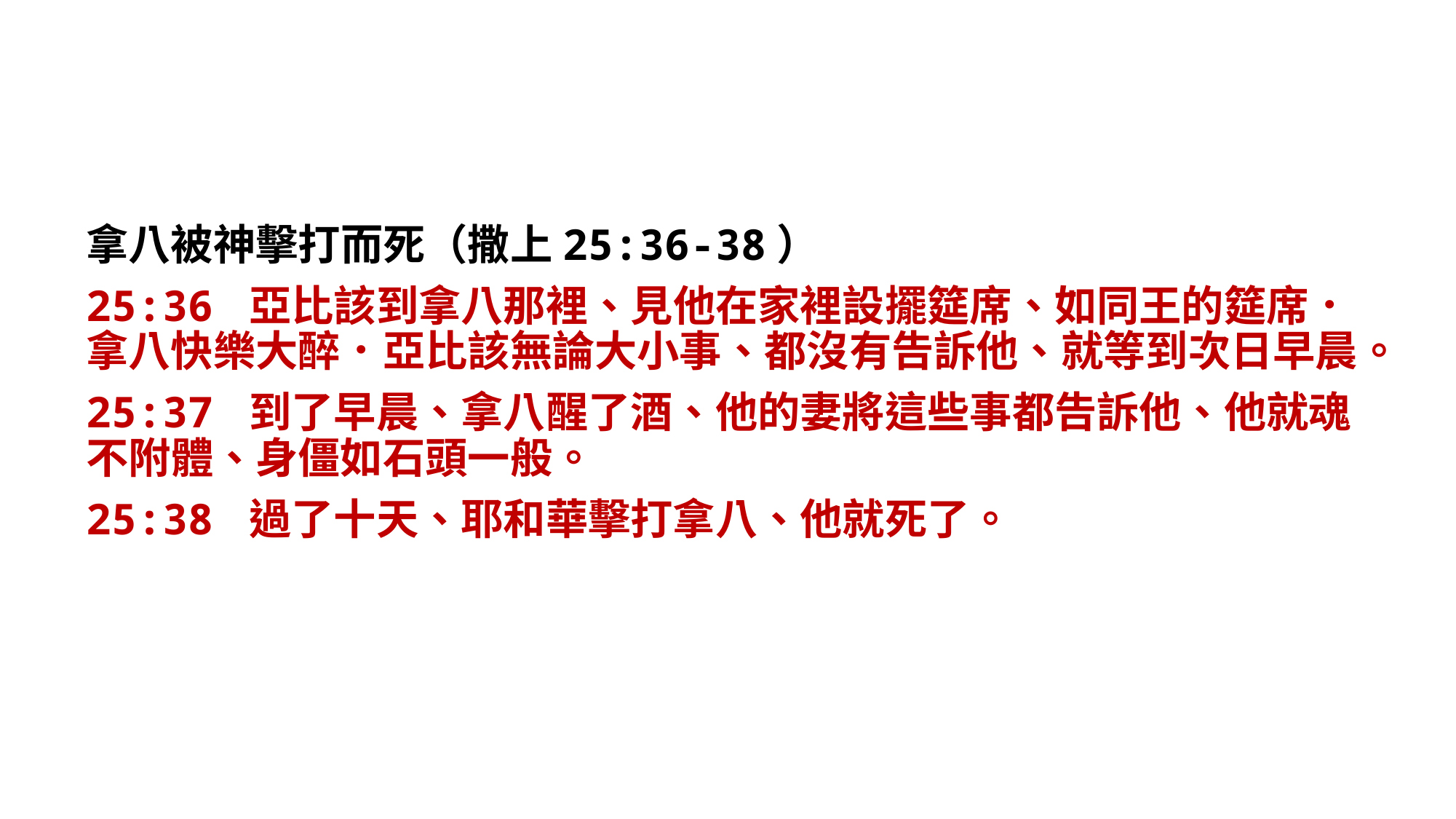

拿八被神擊打而死（撒上25:36-38）
25:36 亞比該到拿八那裡、見他在家裡設擺筵席、如同王的筵席．拿八快樂大醉．亞比該無論大小事、都沒有告訴他、就等到次日早晨。
25:37 到了早晨、拿八醒了酒、他的妻將這些事都告訴他、他就魂不附體、身僵如石頭一般。
25:38 過了十天、耶和華擊打拿八、他就死了。